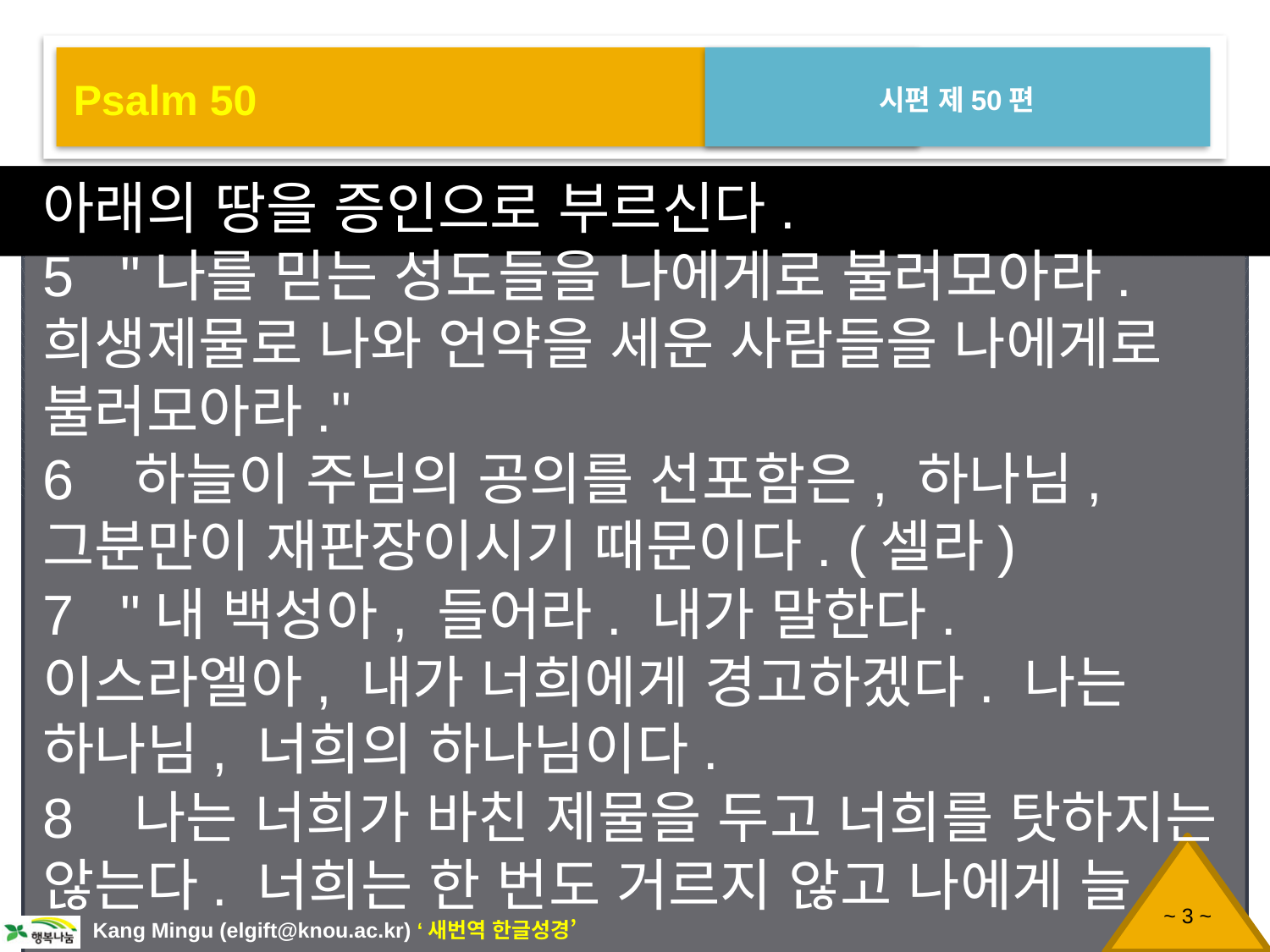

Psalm 50
시편 제50편
아래의 땅을 증인으로 부르신다.
5   "나를 믿는 성도들을 나에게로 불러모아라. 희생제물로 나와 언약을 세운 사람들을 나에게로 불러모아라."
6   하늘이 주님의 공의를 선포함은, 하나님, 그분만이 재판장이시기 때문이다. (셀라)
7   "내 백성아, 들어라. 내가 말한다. 이스라엘아, 내가 너희에게 경고하겠다. 나는 하나님, 너희의 하나님이다.
8   나는 너희가 바친 제물을 두고 너희를 탓하지는 않는다. 너희는 한 번도 거르지 않고 나에게 늘